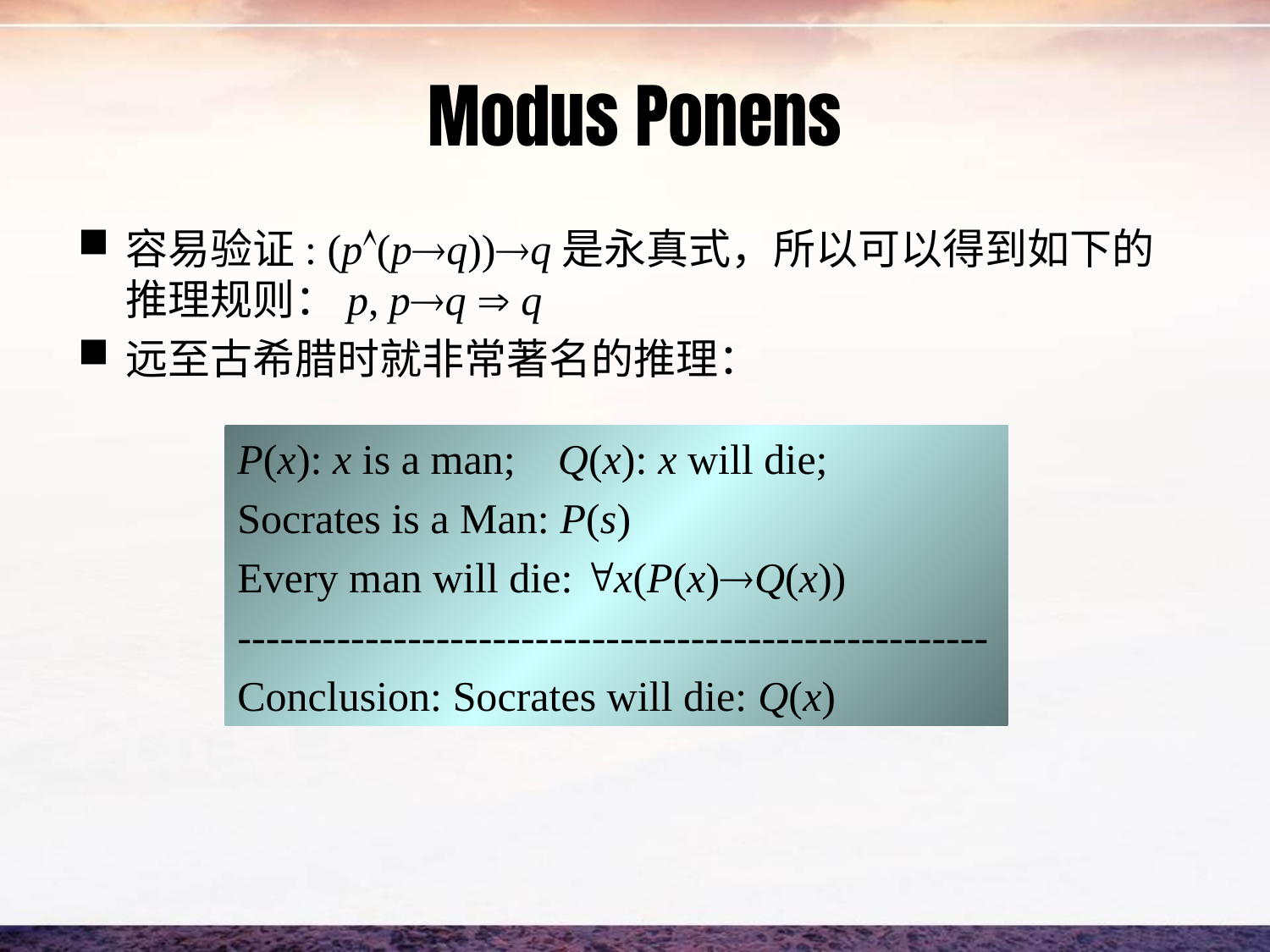

# Modus Ponens
容易验证: (p∧(p→q))→q是永真式，所以可以得到如下的推理规则：p, p→q ⇒ q
远至古希腊时就非常著名的推理：
P(x): x is a man;    Q(x): x will die;
Socrates is a Man: P(s)
Every man will die: ∀x(P(x)→Q(x))
-----------------------------------------------------
Conclusion: Socrates will die: Q(x)